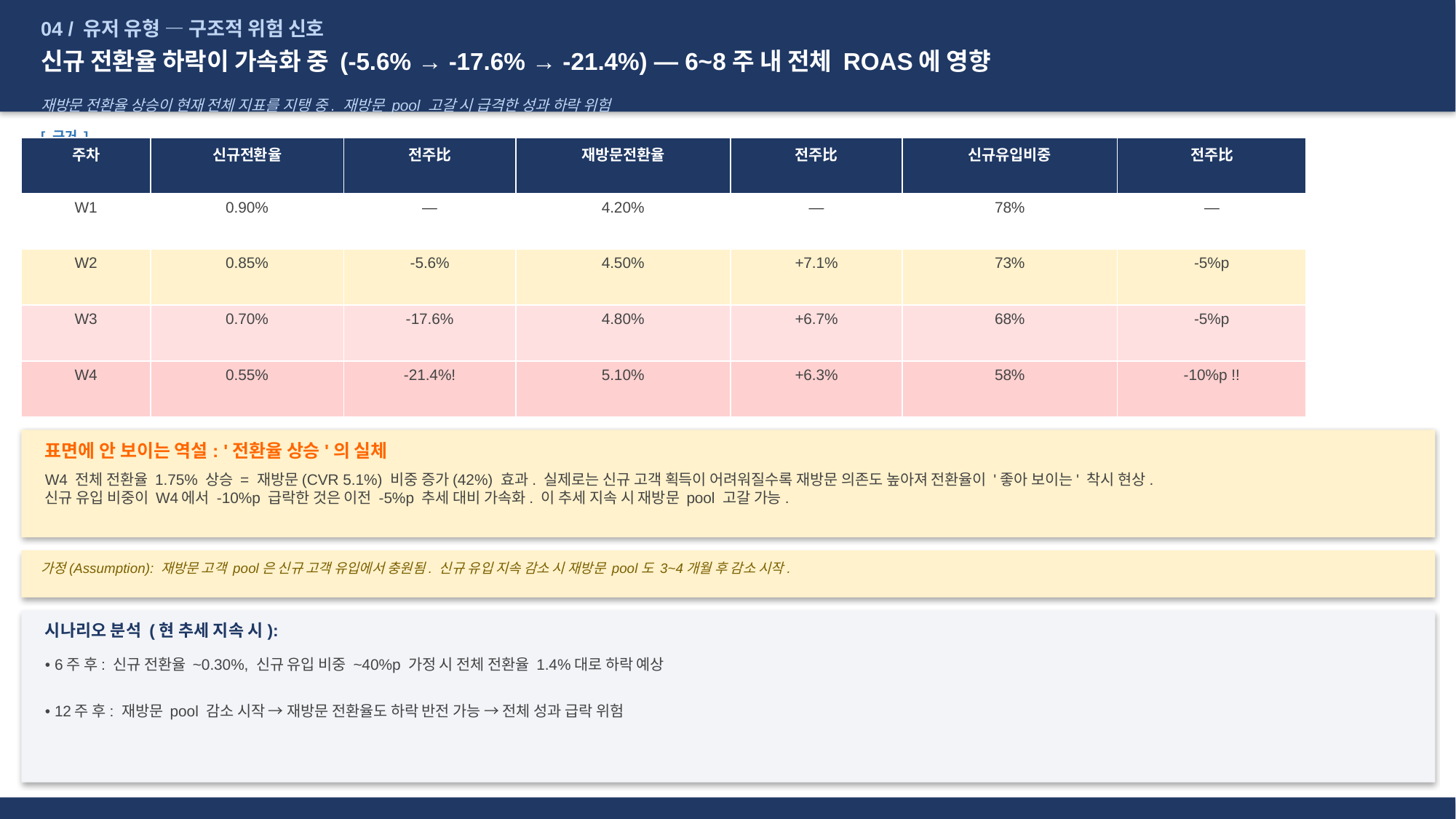

04 / 유저 유형 — 구조적 위험 신호
신규 전환율 하락이 가속화 중 (-5.6% → -17.6% → -21.4%) — 6~8주 내 전체 ROAS에 영향
재방문 전환율 상승이 현재 전체 지표를 지탱 중. 재방문 pool 고갈 시 급격한 성과 하락 위험
[ 근거 ]
| 주차 | 신규전환율 | 전주比 | 재방문전환율 | 전주比 | 신규유입비중 | 전주比 |
| --- | --- | --- | --- | --- | --- | --- |
| W1 | 0.90% | — | 4.20% | — | 78% | — |
| W2 | 0.85% | -5.6% | 4.50% | +7.1% | 73% | -5%p |
| W3 | 0.70% | -17.6% | 4.80% | +6.7% | 68% | -5%p |
| W4 | 0.55% | -21.4%! | 5.10% | +6.3% | 58% | -10%p !! |

표면에 안 보이는 역설: '전환율 상승'의 실체
W4 전체 전환율 1.75% 상승 = 재방문(CVR 5.1%) 비중 증가(42%) 효과. 실제로는 신규 고객 획득이 어려워질수록 재방문 의존도 높아져 전환율이 '좋아 보이는' 착시 현상.
신규 유입 비중이 W4에서 -10%p 급락한 것은 이전 -5%p 추세 대비 가속화. 이 추세 지속 시 재방문 pool 고갈 가능.

가정(Assumption): 재방문 고객 pool은 신규 고객 유입에서 충원됨. 신규 유입 지속 감소 시 재방문 pool도 3~4개월 후 감소 시작.

시나리오 분석 (현 추세 지속 시):
• 6주 후: 신규 전환율 ~0.30%, 신규 유입 비중 ~40%p 가정 시 전체 전환율 1.4%대로 하락 예상
• 12주 후: 재방문 pool 감소 시작 → 재방문 전환율도 하락 반전 가능 → 전체 성과 급락 위험